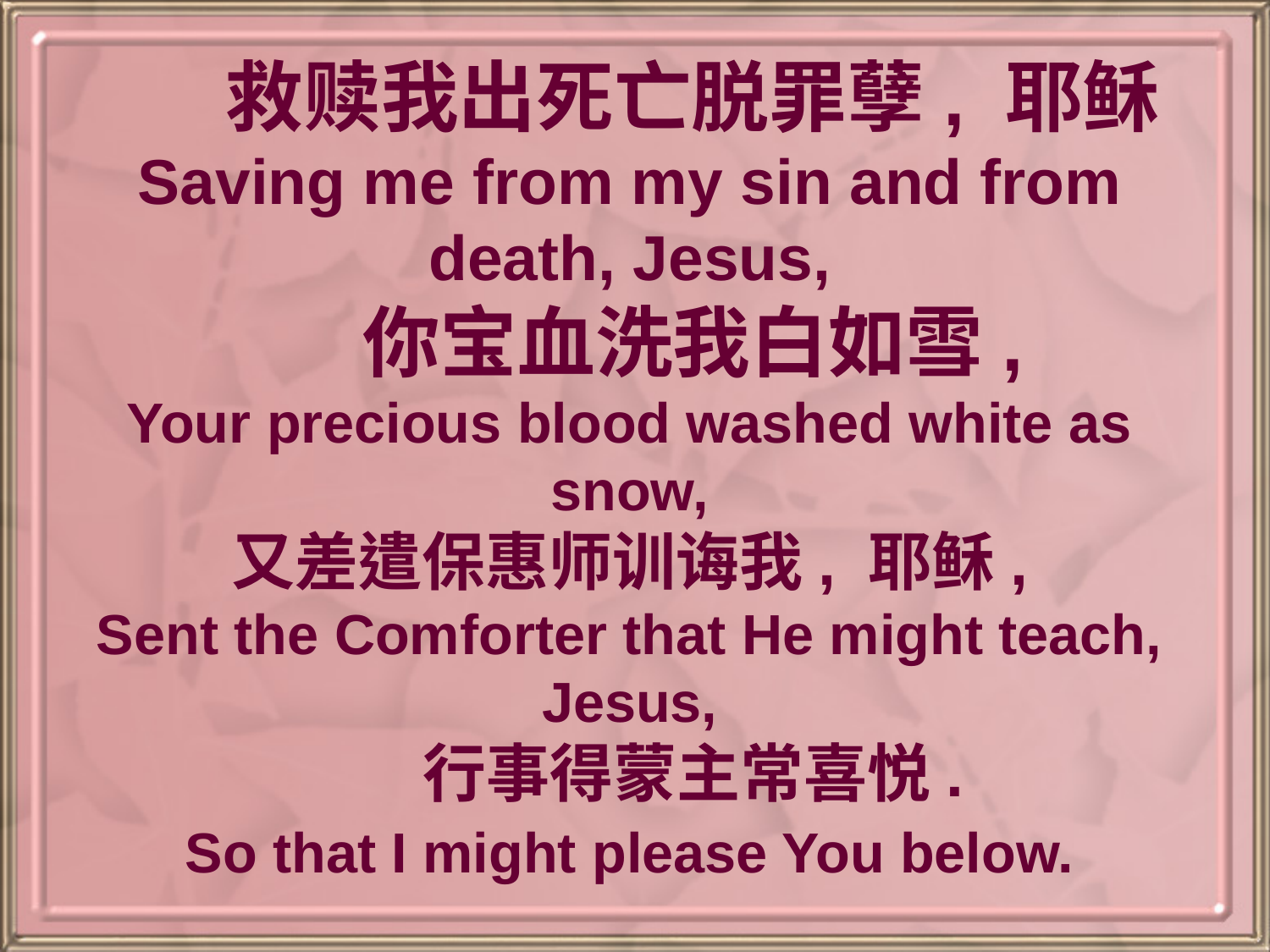

# 救赎我出死亡脱罪孽, 耶稣 Saving me from my sin and from death, Jesus, 你宝血洗我白如雪, Your precious blood washed white as snow, 又差遣保惠师训诲我, 耶稣, Sent the Comforter that He might teach, Jesus, 行事得蒙主常喜悦. So that I might please You below.